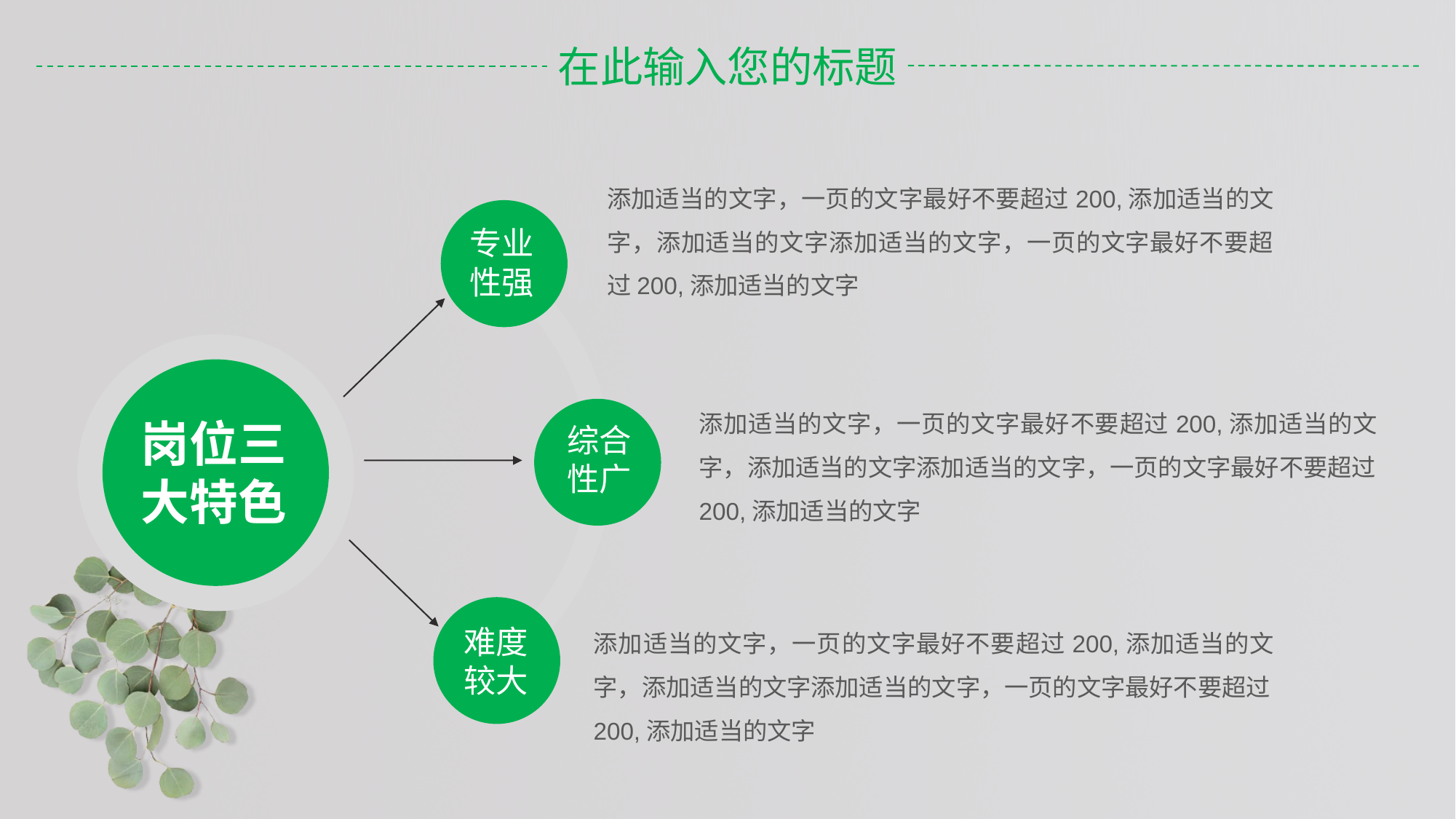

添加适当的文字，一页的文字最好不要超过200,添加适当的文字，添加适当的文字添加适当的文字，一页的文字最好不要超过200,添加适当的文字

专业性强

添加适当的文字，一页的文字最好不要超过200,添加适当的文字，添加适当的文字添加适当的文字，一页的文字最好不要超过200,添加适当的文字

岗位三大特色
综合性广

添加适当的文字，一页的文字最好不要超过200,添加适当的文字，添加适当的文字添加适当的文字，一页的文字最好不要超过200,添加适当的文字
难度较大